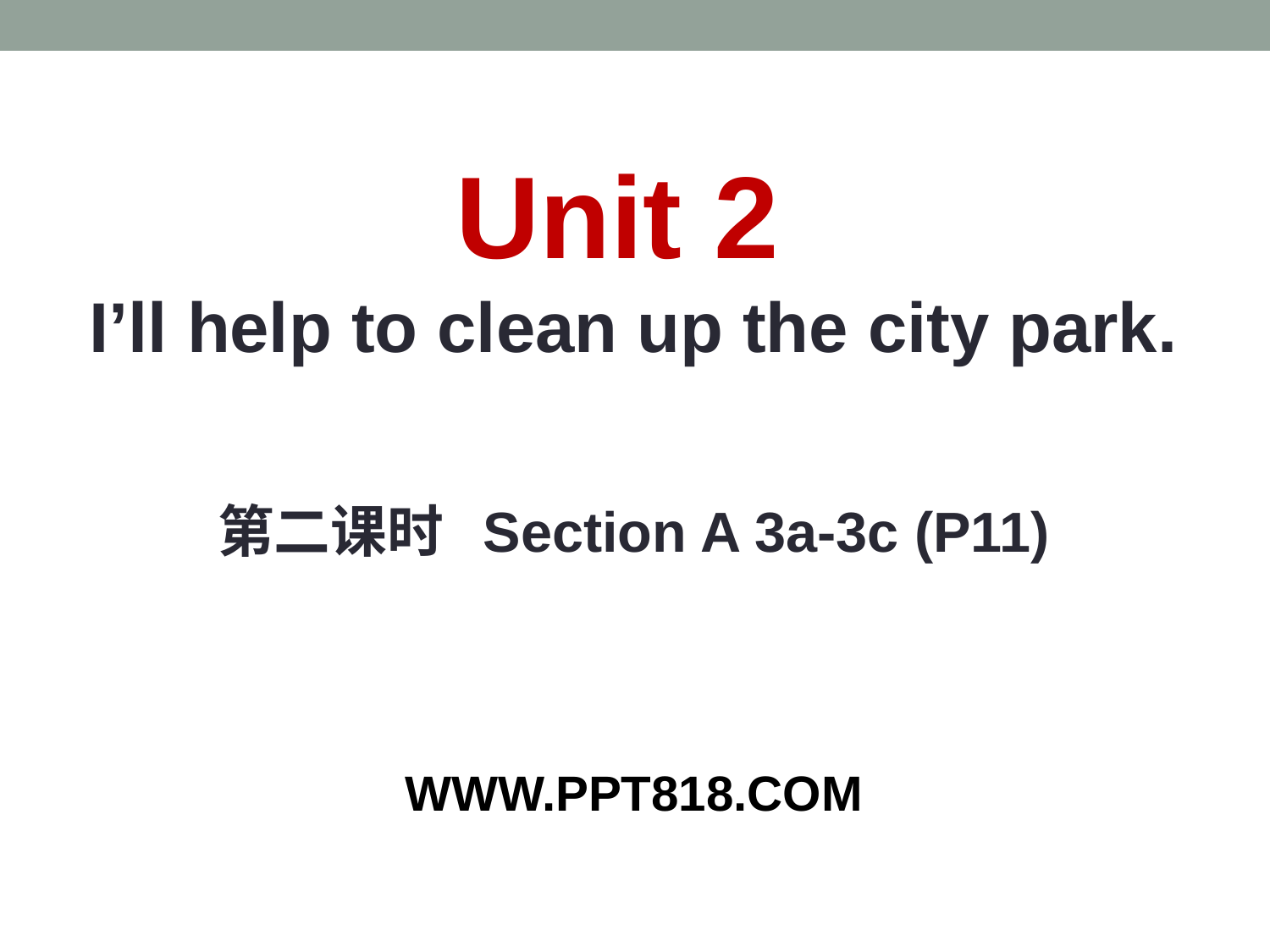

Unit 2
I’ll help to clean up the city park.
第二课时  Section A 3a-3c (P11)
WWW.PPT818.COM